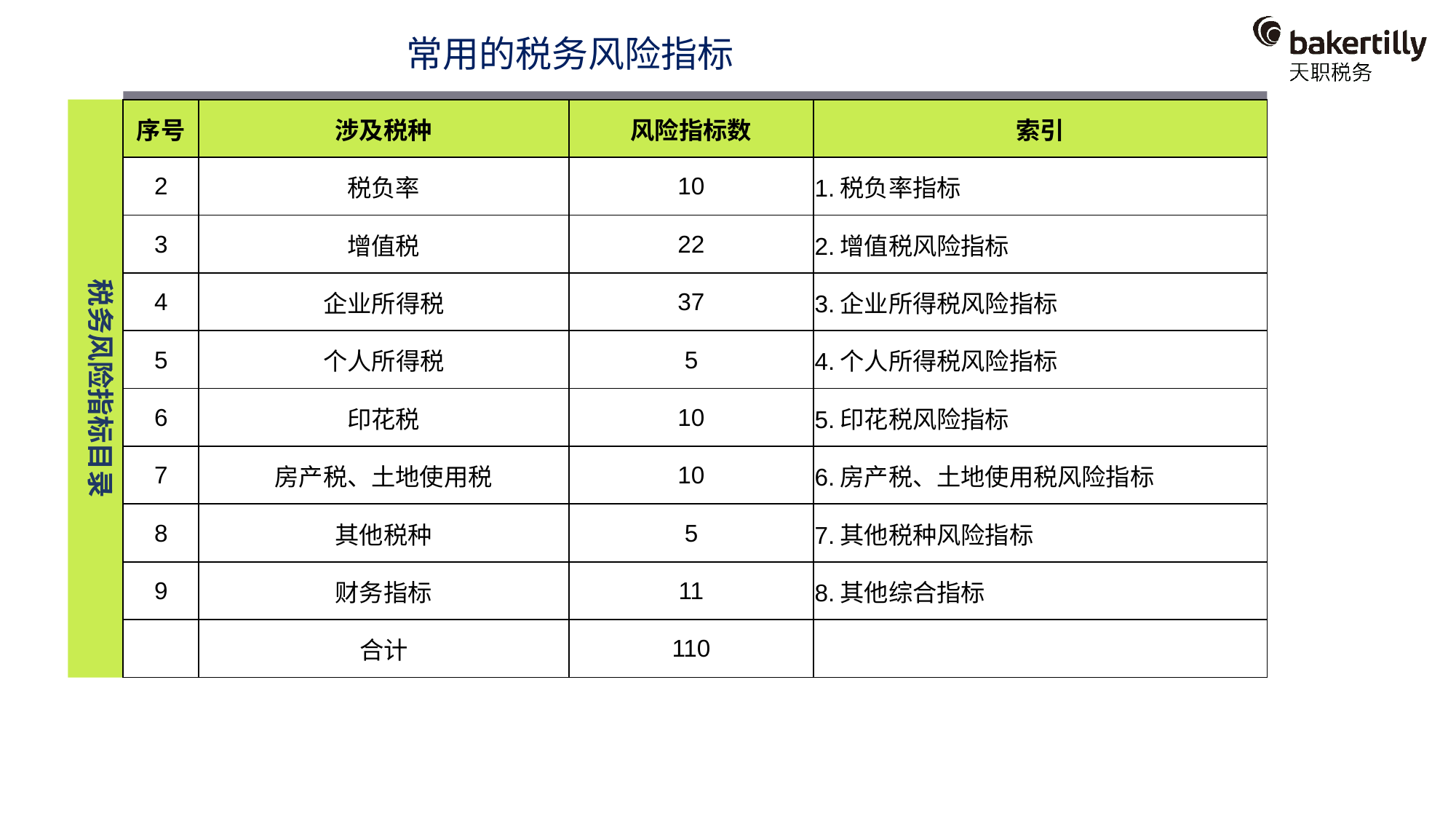

常用的税务风险指标

税务风险指标目录
| 序号 | 涉及税种 | 风险指标数 | 索引 |
| --- | --- | --- | --- |
| 2 | 税负率 | 10 | 1.税负率指标 |
| 3 | 增值税 | 22 | 2.增值税风险指标 |
| 4 | 企业所得税 | 37 | 3.企业所得税风险指标 |
| 5 | 个人所得税 | 5 | 4.个人所得税风险指标 |
| 6 | 印花税 | 10 | 5.印花税风险指标 |
| 7 | 房产税、土地使用税 | 10 | 6.房产税、土地使用税风险指标 |
| 8 | 其他税种 | 5 | 7.其他税种风险指标 |
| 9 | 财务指标 | 11 | 8.其他综合指标 |
|  | 合计 | 110 |  |